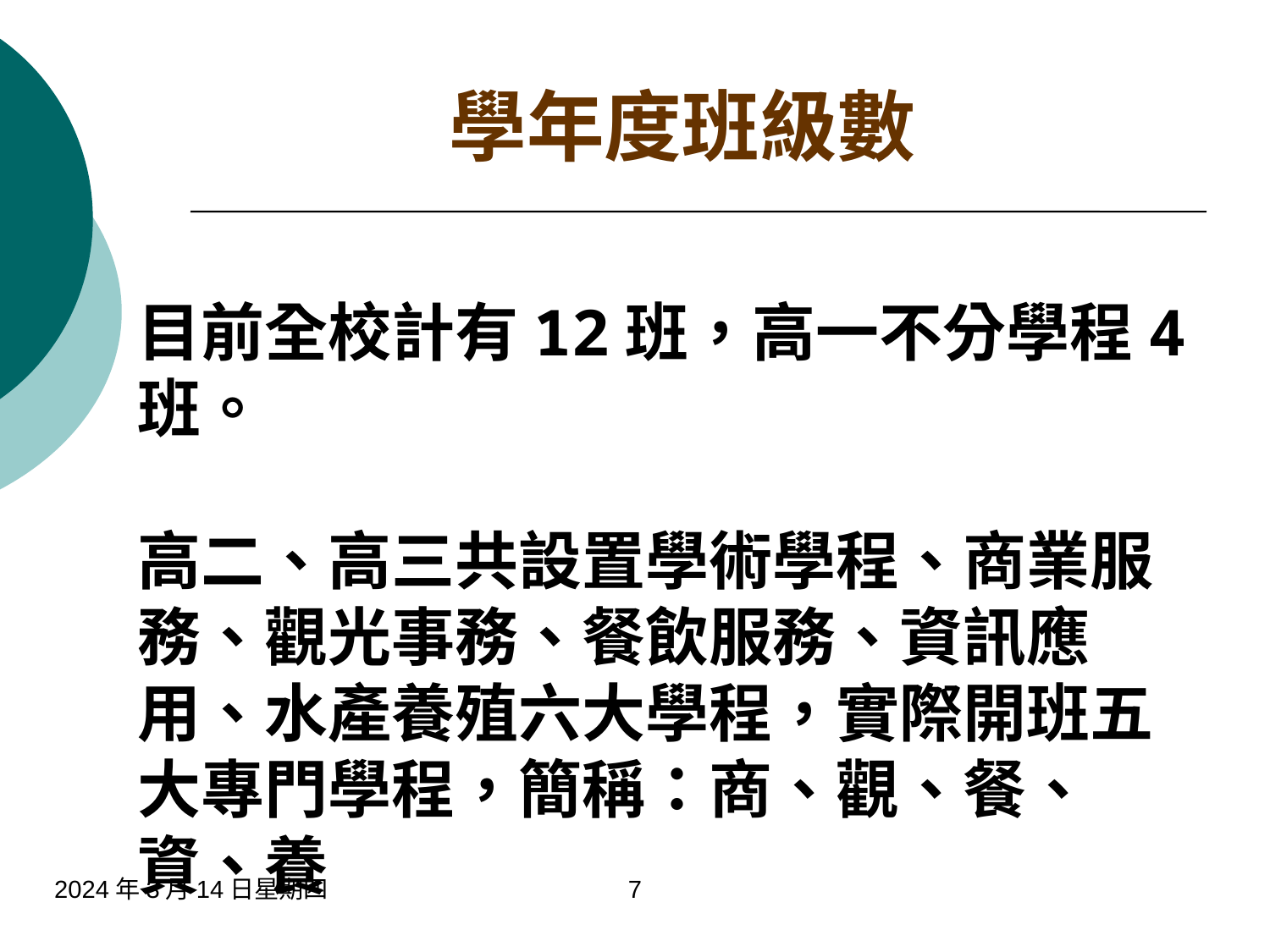

學年度班級數
目前全校計有12班，高一不分學程4班。

高二、高三共設置學術學程、商業服務、觀光事務、餐飲服務、資訊應用、水產養殖六大學程，實際開班五大專門學程，簡稱：商、觀、餐、資、養
2024年3月14日星期四
7